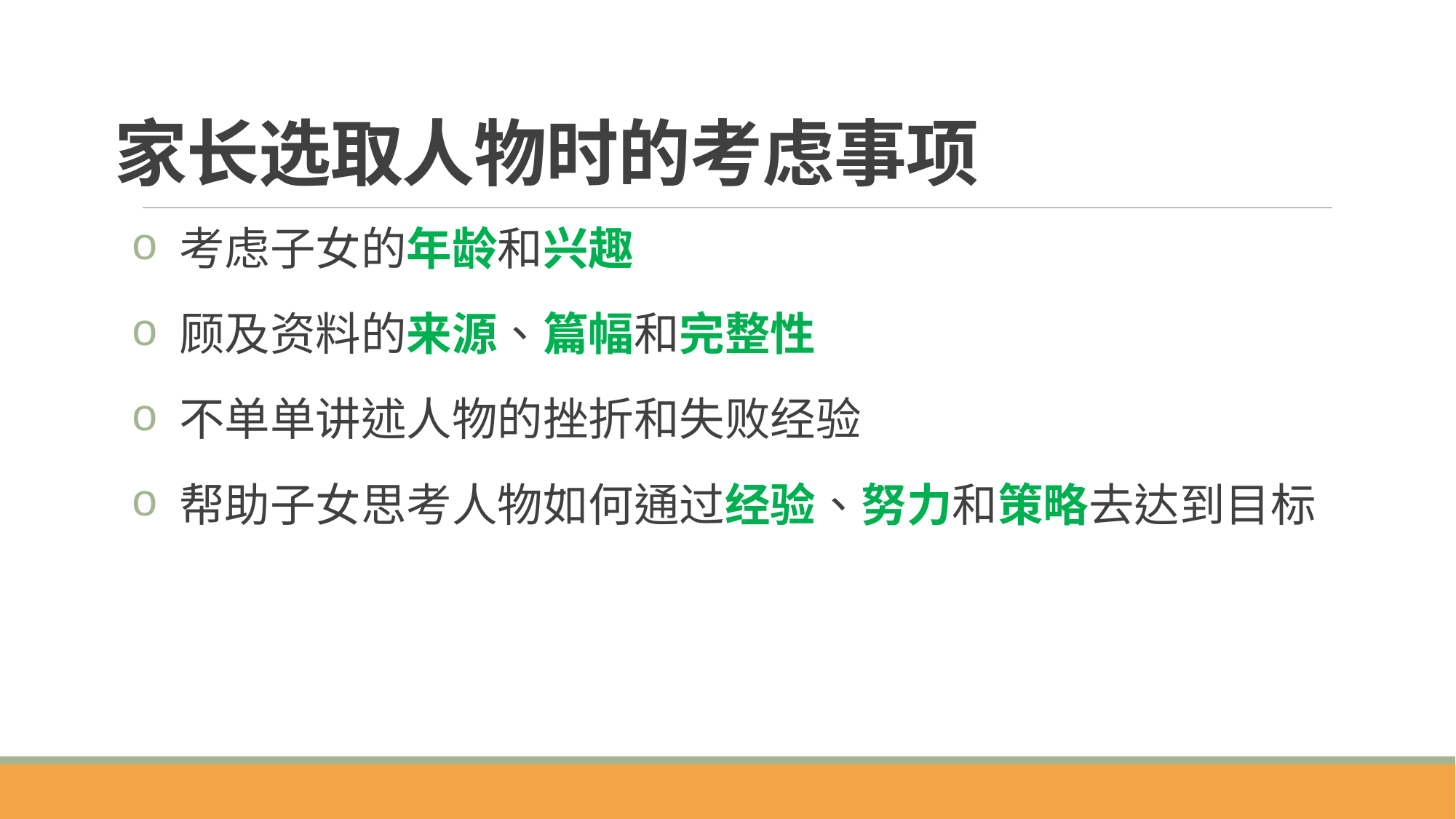

# 家长选取人物时的考虑事项
 考虑子女的年龄和兴趣
 顾及资料的来源、篇幅和完整性
 不单单讲述人物的挫折和失败经验
 帮助子女思考人物如何通过经验、努力和策略去达到目标